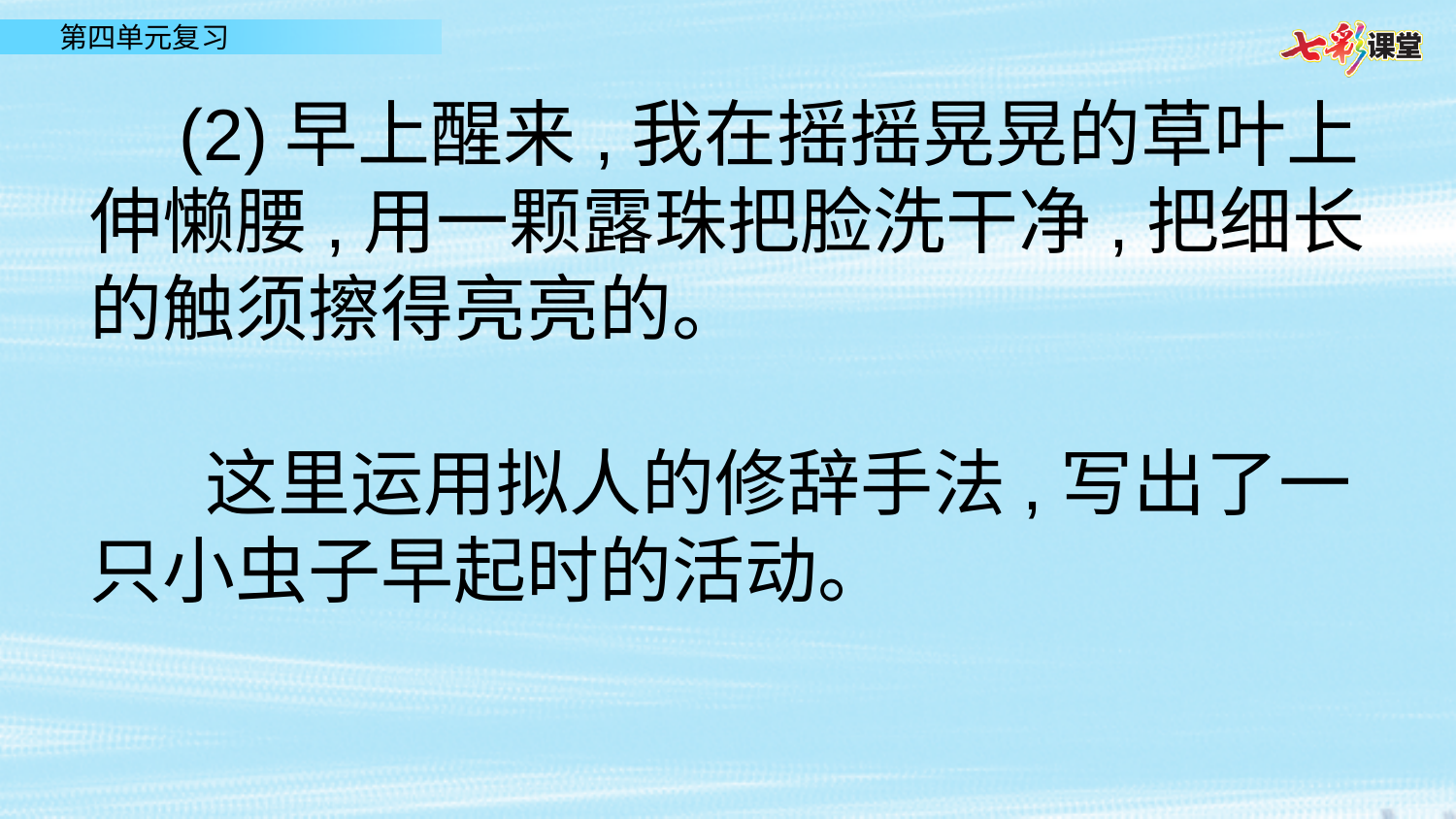

(2)早上醒来,我在摇摇晃晃的草叶上伸懒腰,用一颗露珠把脸洗干净,把细长的触须擦得亮亮的。

   这里运用拟人的修辞手法,写出了一只小虫子早起时的活动。